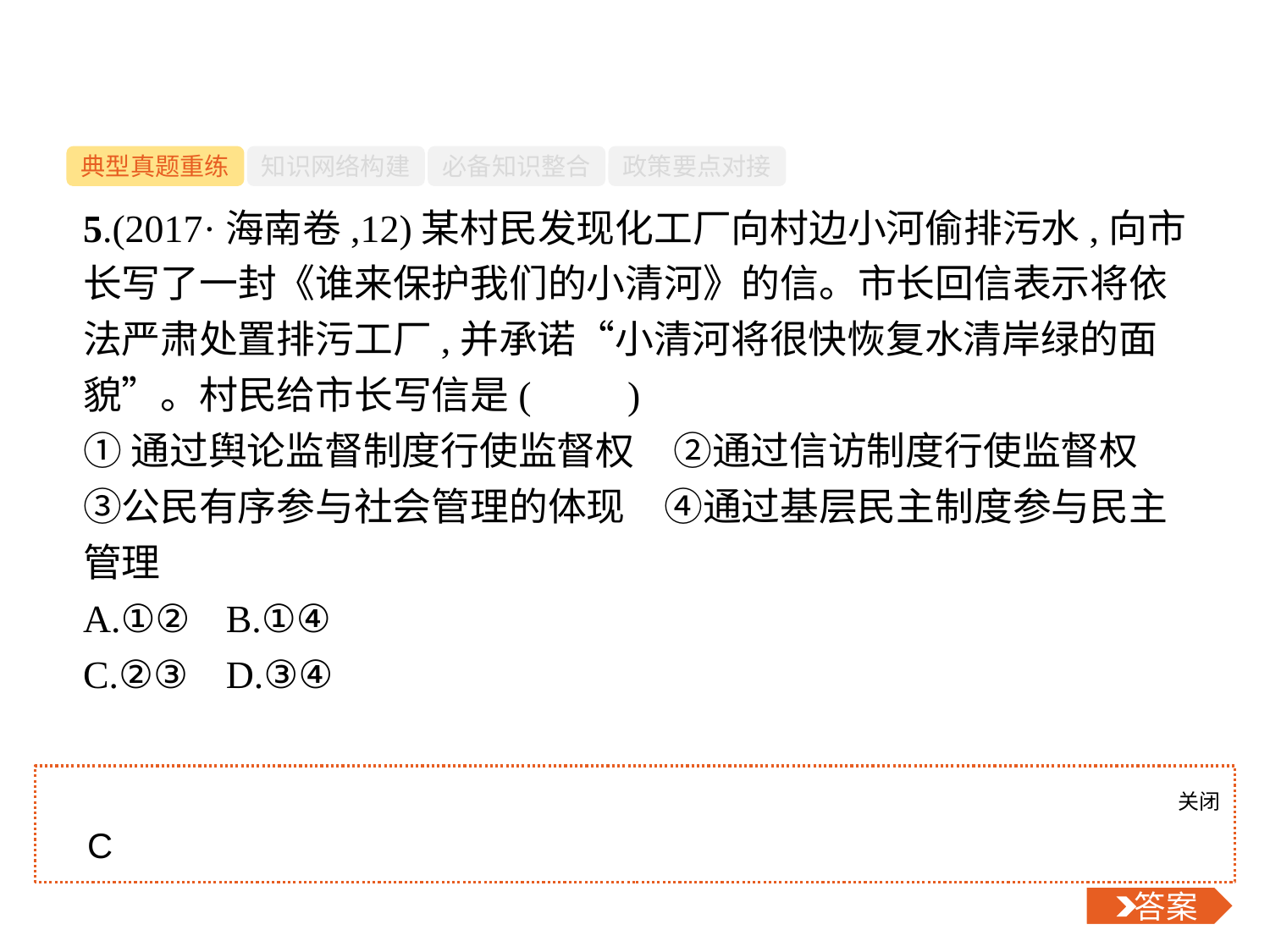

-7-
典型真题重练
知识网络构建
必备知识整合
政策要点对接
5.(2017·海南卷,12)某村民发现化工厂向村边小河偷排污水,向市长写了一封《谁来保护我们的小清河》的信。市长回信表示将依法严肃处置排污工厂,并承诺“小清河将很快恢复水清岸绿的面貌”。村民给市长写信是(　　)
①通过舆论监督制度行使监督权　②通过信访制度行使监督权　③公民有序参与社会管理的体现　④通过基层民主制度参与民主管理
A.①②	B.①④
C.②③	D.③④

关闭
  答案

C
  答案